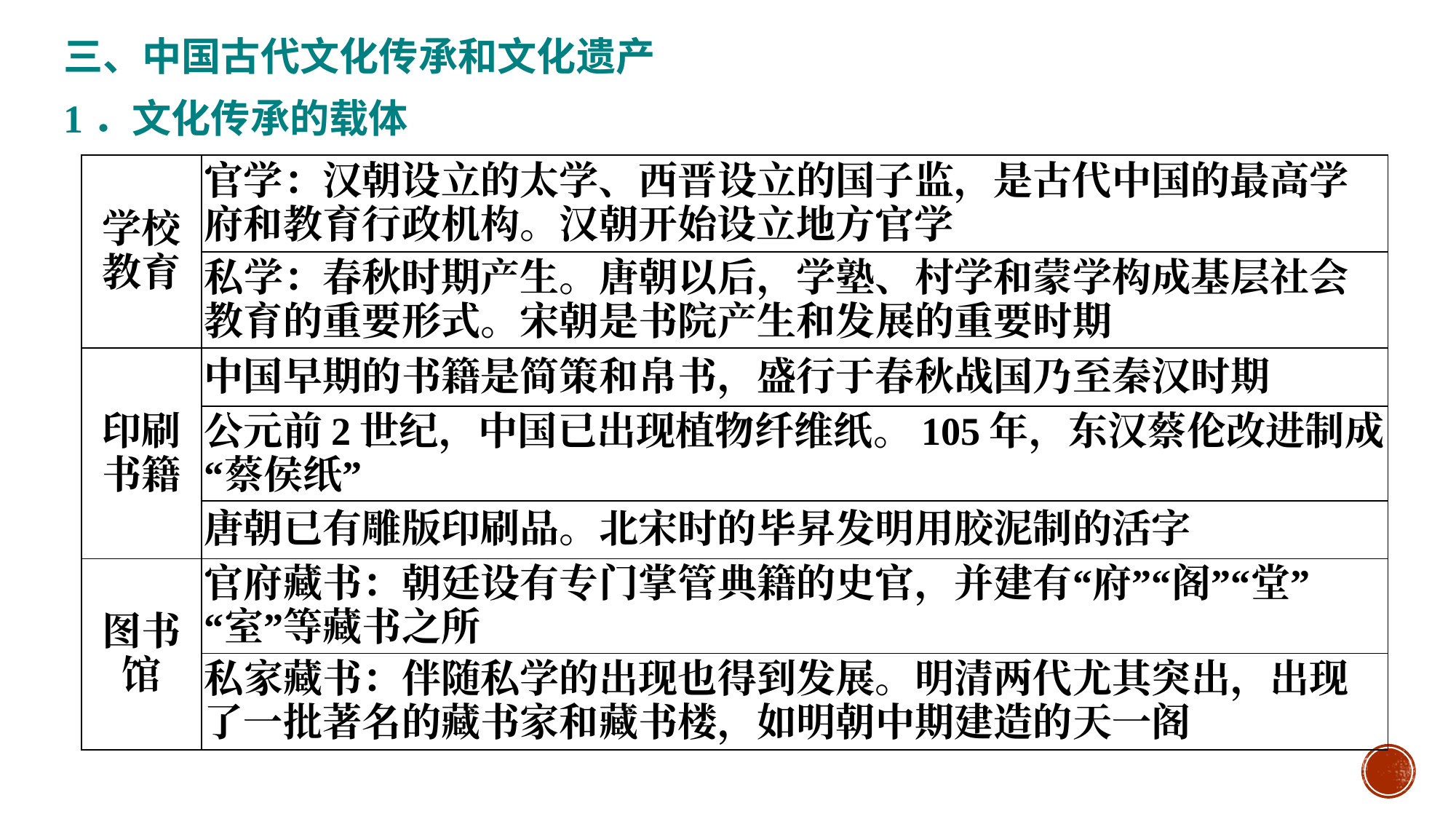

三、中国古代文化传承和文化遗产
1．文化传承的载体
#
| 学校教育 | 官学：汉朝设立的太学、西晋设立的国子监，是古代中国的最高学府和教育行政机构。汉朝开始设立地方官学 |
| --- | --- |
|  | 私学：春秋时期产生。唐朝以后，学塾、村学和蒙学构成基层社会教育的重要形式。宋朝是书院产生和发展的重要时期 |
| 印刷书籍 | 中国早期的书籍是简策和帛书，盛行于春秋战国乃至秦汉时期 |
|  | 公元前2世纪，中国已出现植物纤维纸。105年，东汉蔡伦改进制成“蔡侯纸” |
|  | 唐朝已有雕版印刷品。北宋时的毕昇发明用胶泥制的活字 |
| 图书馆 | 官府藏书：朝廷设有专门掌管典籍的史官，并建有“府”“阁”“堂”“室”等藏书之所 |
|  | 私家藏书：伴随私学的出现也得到发展。明清两代尤其突出，出现了一批著名的藏书家和藏书楼，如明朝中期建造的天一阁 |